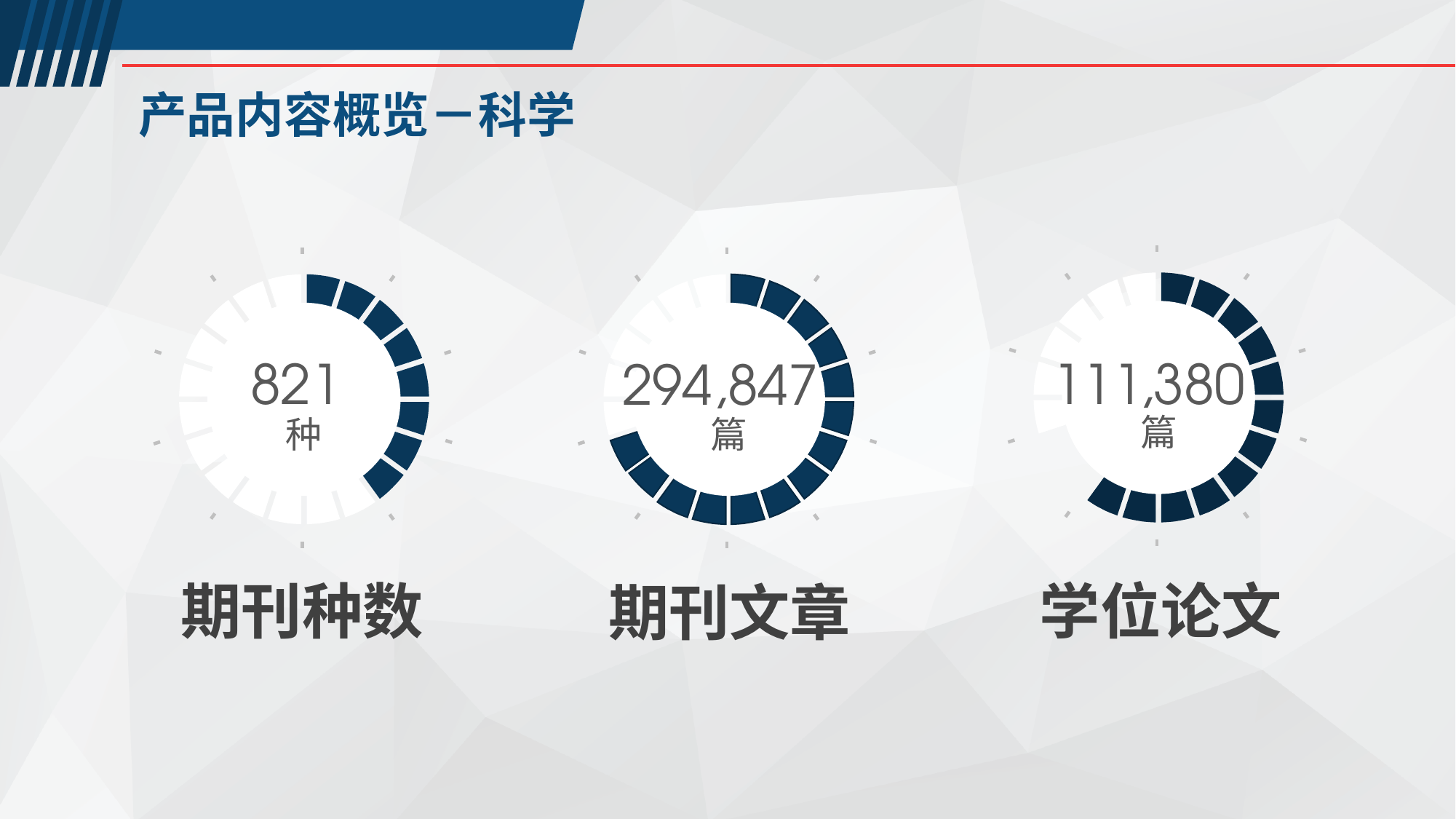

产品内容概览－科学

篇

种

篇
111,380
821
294,847
学位论文
期刊种数
期刊文章